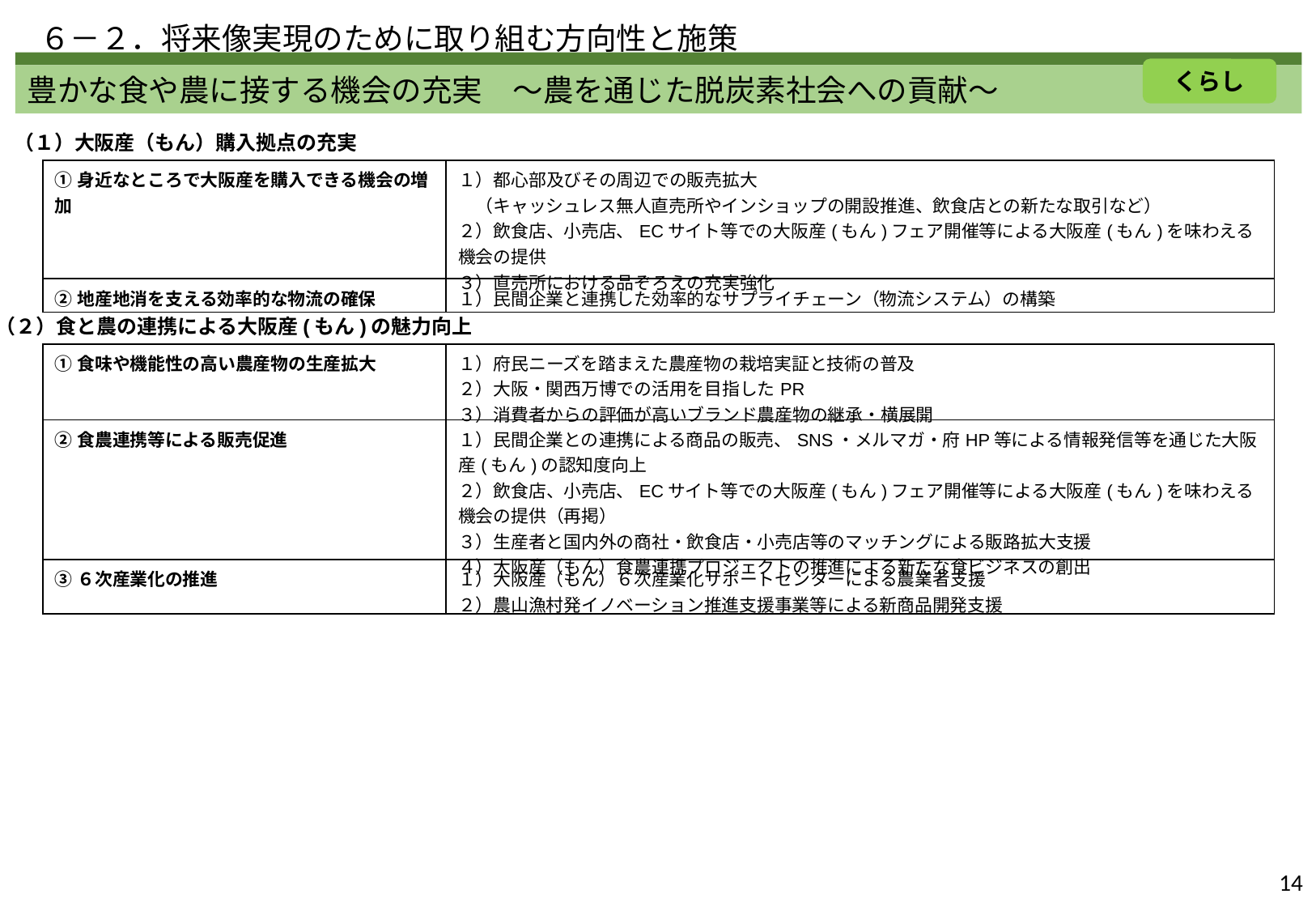

６－２．将来像実現のために取り組む方向性と施策

くらし
豊かな食や農に接する機会の充実　～農を通じた脱炭素社会への貢献～
（１）大阪産（もん）購入拠点の充実
| ①身近なところで大阪産を購入できる機会の増加 | １）都心部及びその周辺での販売拡大 　（キャッシュレス無人直売所やインショップの開設推進、飲⾷店との新たな取引など） ２）飲食店、小売店、ECサイト等での大阪産(もん)フェア開催等による大阪産(もん)を味わえる機会の提供 ３）直売所における品ぞろえの充実強化 |
| --- | --- |
| ②地産地消を支える効率的な物流の確保 | １）民間企業と連携した効率的なサプライチェーン（物流システム）の構築 |
（２）食と農の連携による大阪産(もん)の魅力向上
| ①食味や機能性の高い農産物の生産拡大 | １）府民ニーズを踏まえた農産物の栽培実証と技術の普及 ２）大阪・関西万博での活用を目指したPR ３）消費者からの評価が高いブランド農産物の継承・横展開 |
| --- | --- |
| ②食農連携等による販売促進 | １）民間企業との連携による商品の販売、SNS・メルマガ・府HP等による情報発信等を通じた大阪産(もん)の認知度向上 ２）飲食店、小売店、ECサイト等での大阪産(もん)フェア開催等による大阪産(もん)を味わえる機会の提供（再掲） ３）生産者と国内外の商社・飲食店・小売店等のマッチングによる販路拡大支援 ４）大阪産（もん）食農連携プロジェクトの推進による新たな食ビジネスの創出 |
| ③６次産業化の推進 | １）大阪産（もん）６次産業化サポートセンターによる農業者支援 ２）農山漁村発イノベーション推進支援事業等による新商品開発支援 |
14